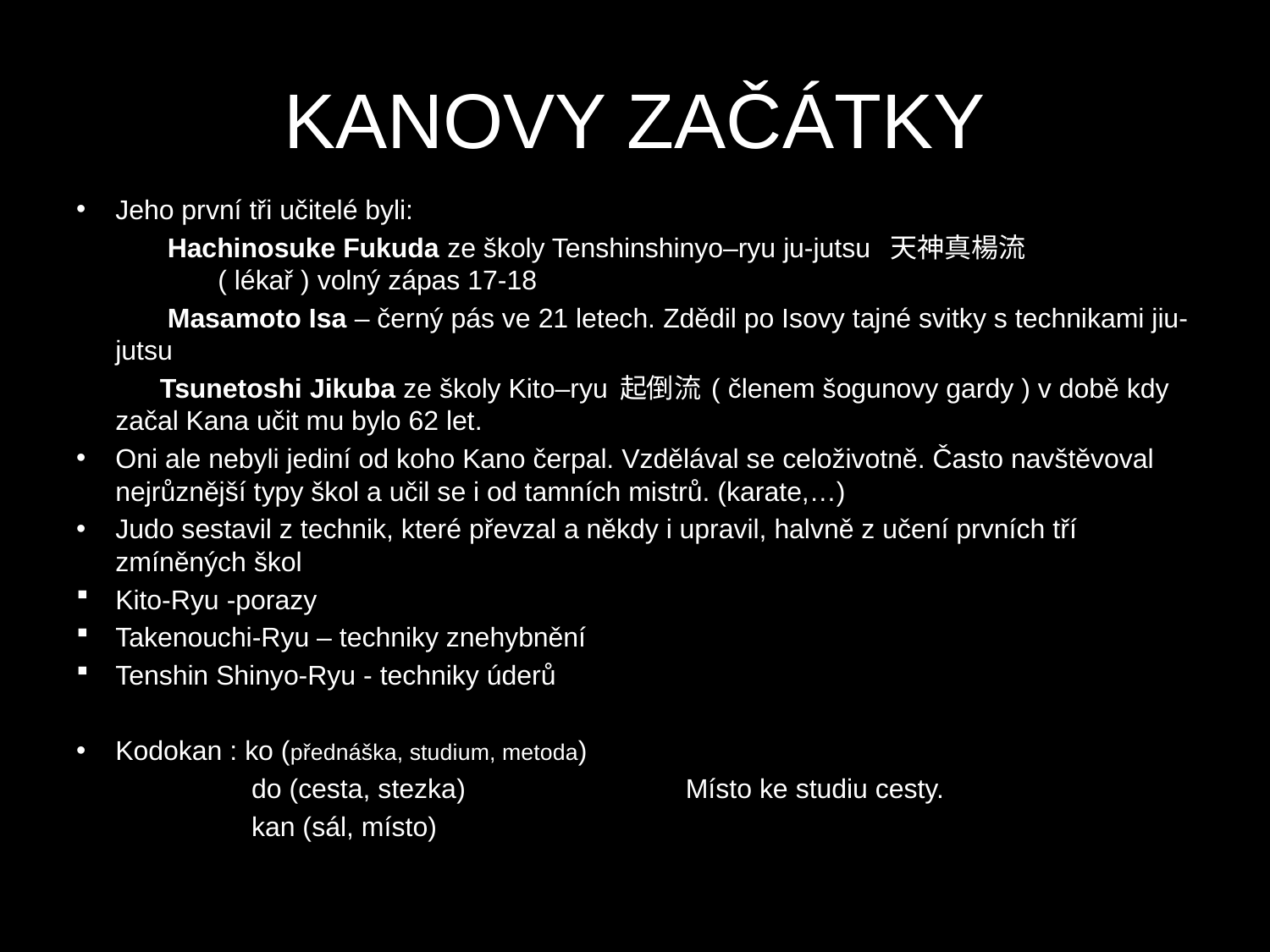

# KANOVY ZAČÁTKY
Jeho první tři učitelé byli:
            Hachinosuke Fukuda ze školy Tenshinshinyo–ryu ju-jutsu  天神真楊流                                            ( lékař ) volný zápas 17-18
            Masamoto Isa – černý pás ve 21 letech. Zdědil po Isovy tajné svitky s technikami jiu-jutsu
           Tsunetoshi Jikuba ze školy Kito–ryu 起倒流 ( členem šogunovy gardy ) v době kdy začal Kana učit mu bylo 62 let.
Oni ale nebyli jediní od koho Kano čerpal. Vzdělával se celoživotně. Často navštěvoval nejrůznější typy škol a učil se i od tamních mistrů. (karate,…)
Judo sestavil z technik, které převzal a někdy i upravil, halvně z učení prvních tří zmíněných škol
Kito-Ryu -porazy
Takenouchi-Ryu – techniky znehybnění
Tenshin Shinyo-Ryu - techniky úderů

Kodokan : ko (přednáška, studium, metoda)
                       do (cesta, stezka)                             Místo ke studiu cesty.
                       kan (sál, místo)